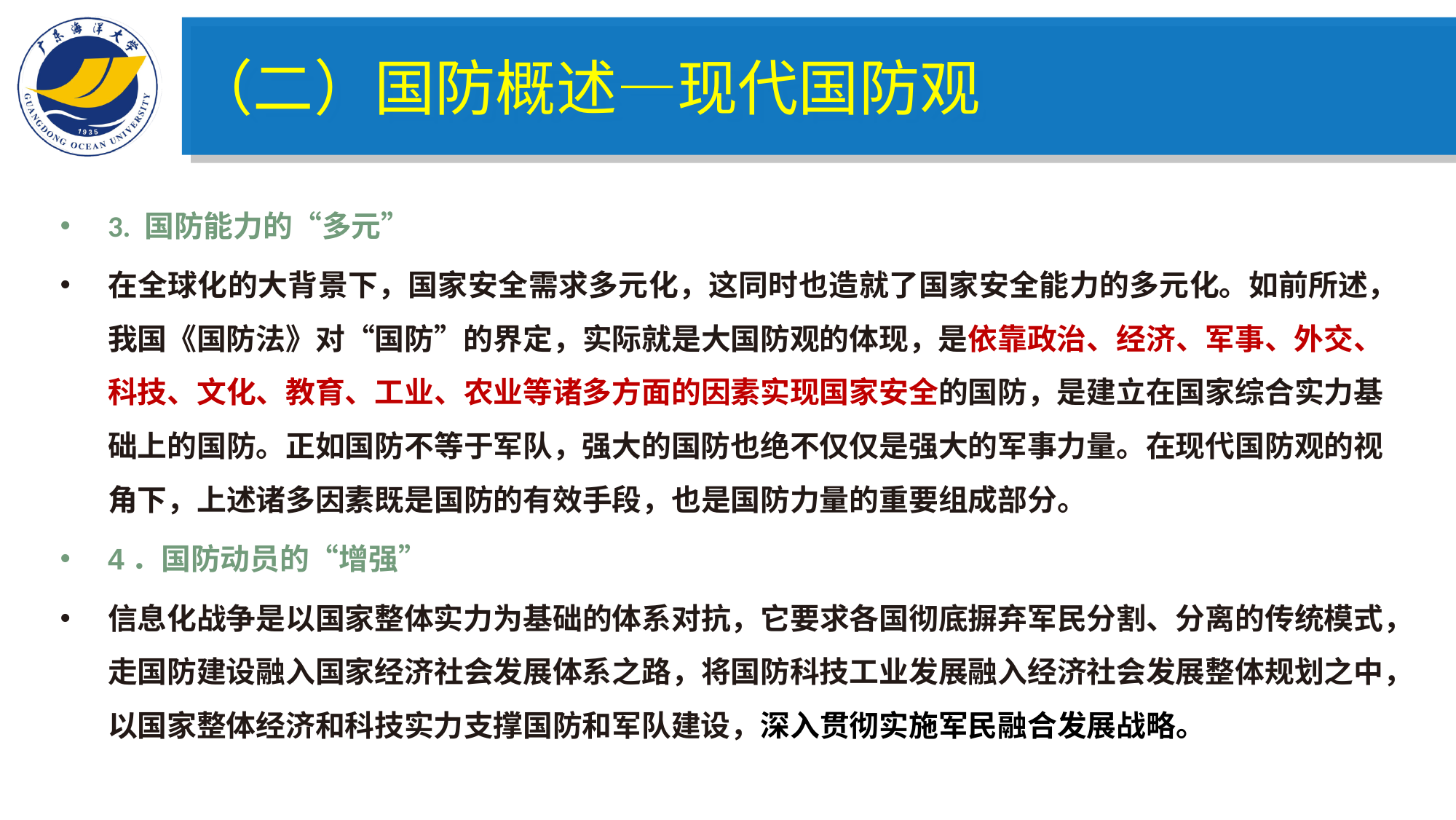

（二）国防概述—现代国防观
3. 国防能力的“多元”
在全球化的大背景下，国家安全需求多元化，这同时也造就了国家安全能力的多元化。如前所述，我国《国防法》对“国防”的界定，实际就是大国防观的体现，是依靠政治、经济、军事、外交、科技、文化、教育、工业、农业等诸多方面的因素实现国家安全的国防，是建立在国家综合实力基础上的国防。正如国防不等于军队，强大的国防也绝不仅仅是强大的军事力量。在现代国防观的视角下，上述诸多因素既是国防的有效手段，也是国防力量的重要组成部分。
4．国防动员的“增强”
信息化战争是以国家整体实力为基础的体系对抗，它要求各国彻底摒弃军民分割、分离的传统模式，走国防建设融入国家经济社会发展体系之路，将国防科技工业发展融入经济社会发展整体规划之中，以国家整体经济和科技实力支撑国防和军队建设，深入贯彻实施军民融合发展战略。